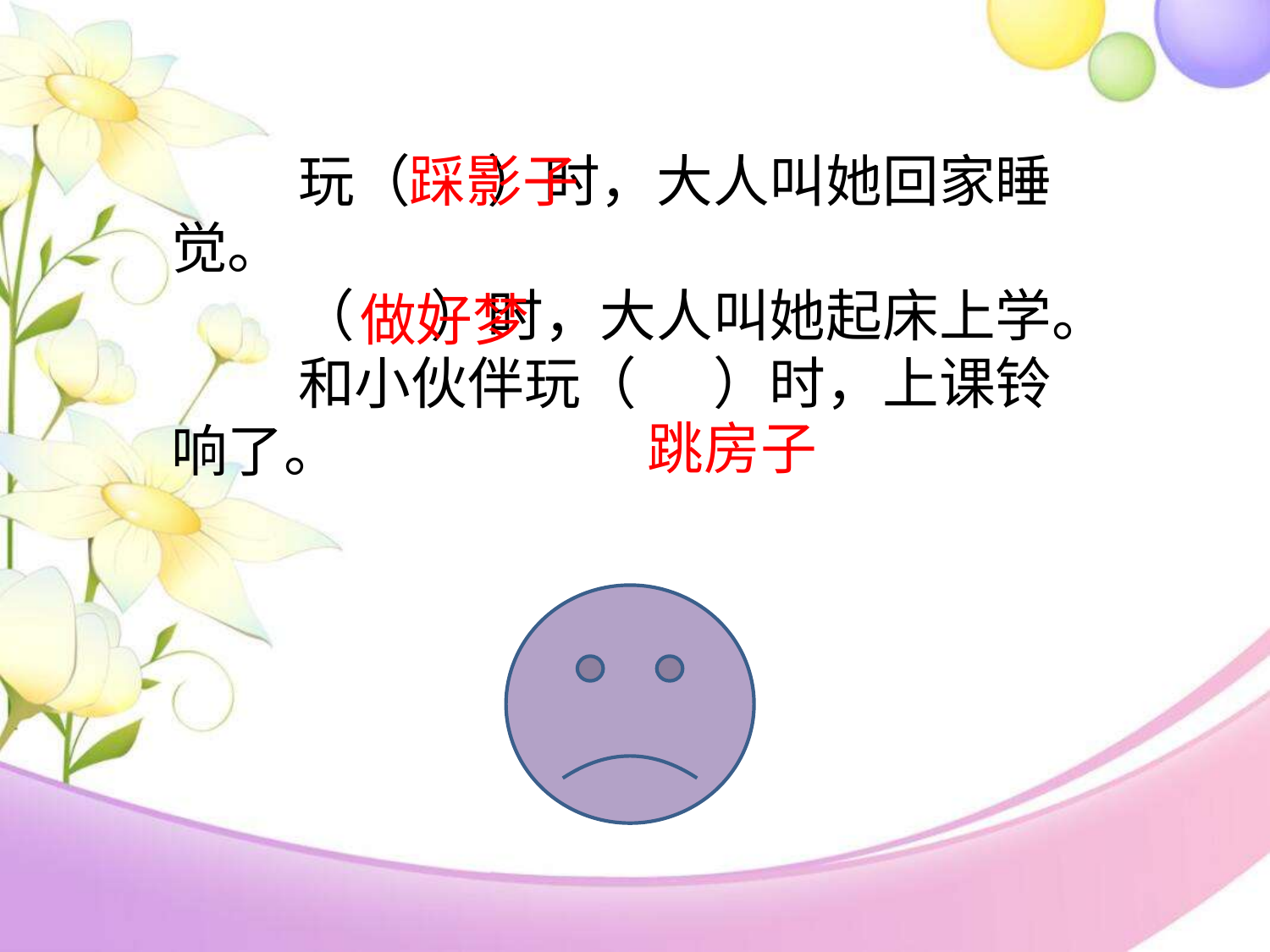

玩（      ）时，大人叫她回家睡觉。
	（      ）时，大人叫她起床上学。
	和小伙伴玩（      ）时，上课铃响了。
踩影子
做好梦
跳房子